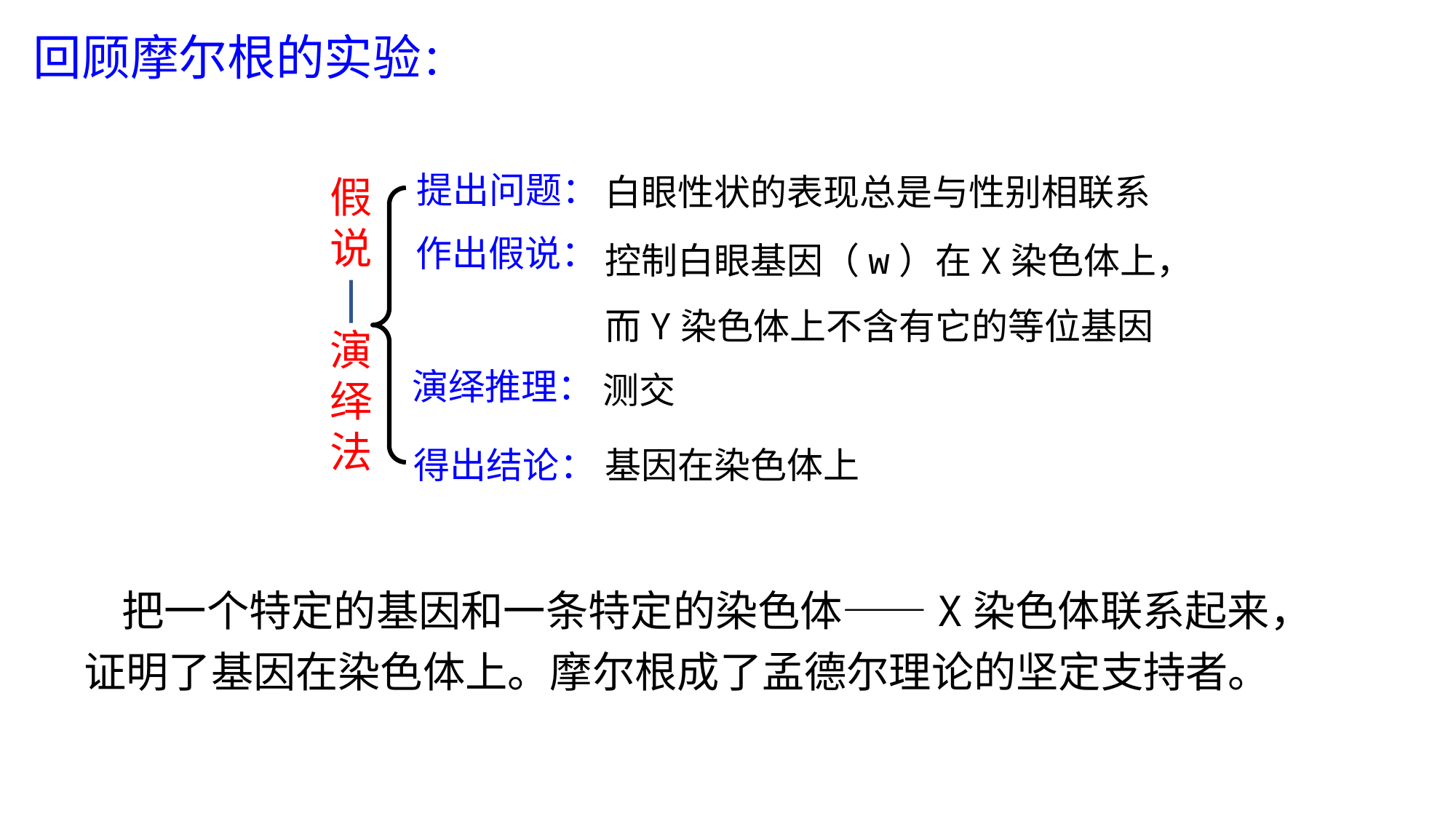

回顾摩尔根的实验：
提出问题：
白眼性状的表现总是与性别相联系
假说

演
绎
法

控制白眼基因（w）在X染色体上，
而Y染色体上不含有它的等位基因
作出假说：
演绎推理：
测交
得出结论：
基因在染色体上
    把一个特定的基因和一条特定的染色体——X染色体联系起来，证明了基因在染色体上。摩尔根成了孟德尔理论的坚定支持者。